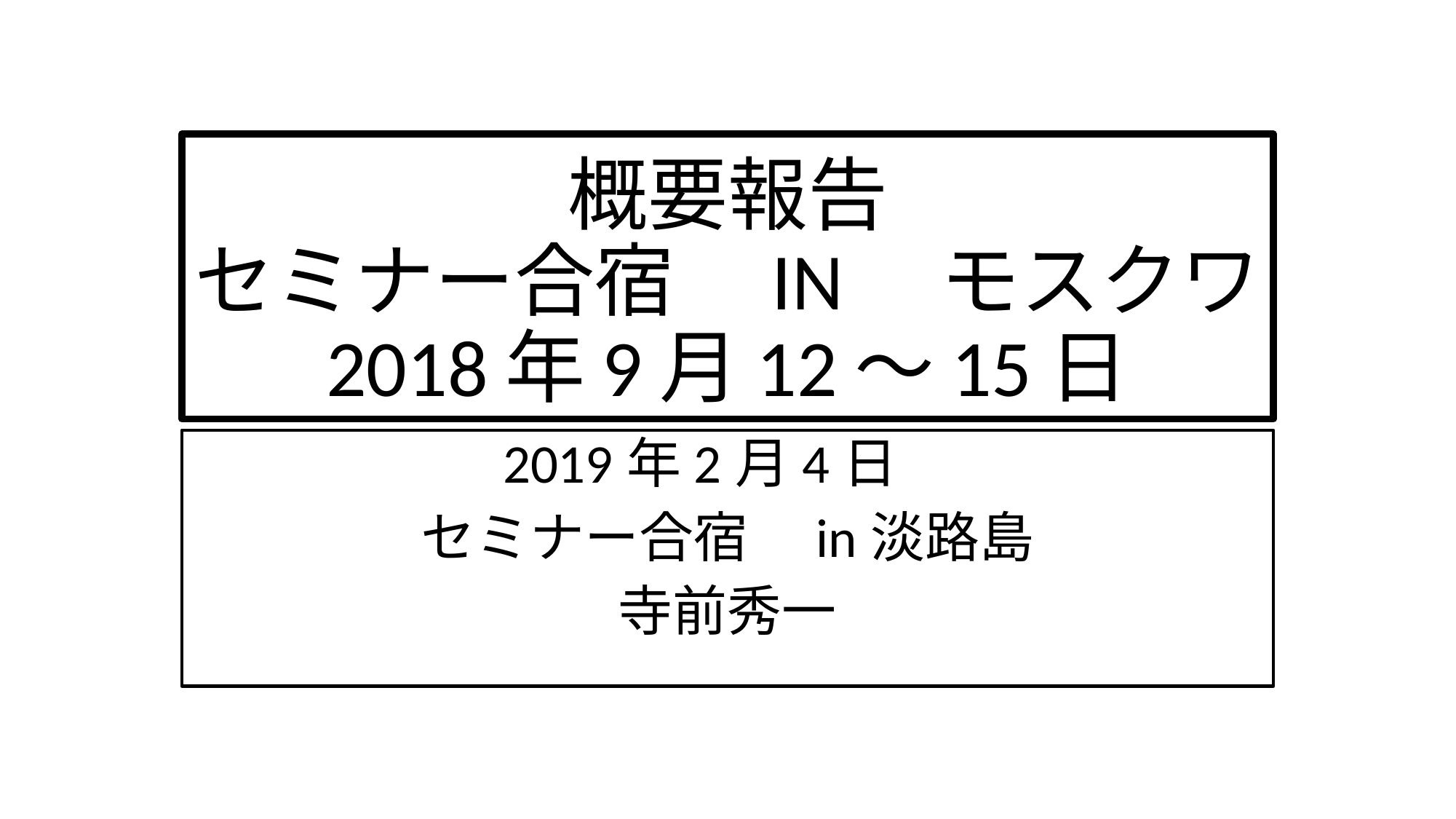

# 概要報告 セミナー合宿　IN　モスクワ 2018年9月12～15日
2019年2月4日
セミナー合宿　in淡路島
寺前秀一